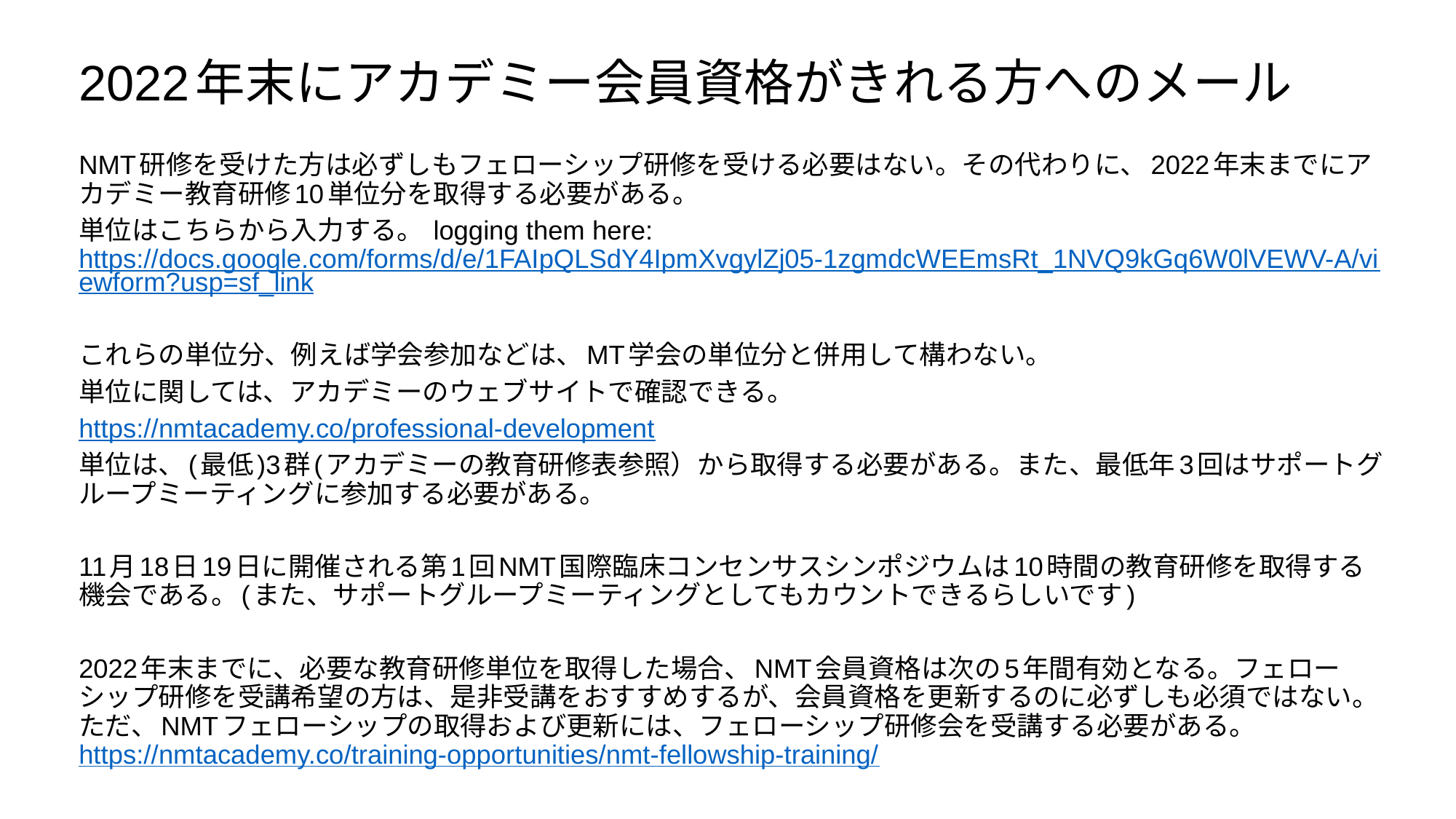

2022年末にアカデミー会員資格がきれる方へのメール

NMT研修を受けた方は必ずしもフェローシップ研修を受ける必要はない。その代わりに、2022年末までにアカデミー教育研修10単位分を取得する必要がある。
単位はこちらから入力する。 logging them here: https://docs.google.com/forms/d/e/1FAIpQLSdY4IpmXvgylZj05-1zgmdcWEEmsRt_1NVQ9kGq6W0lVEWV-A/viewform?usp=sf_link

これらの単位分、例えば学会参加などは、MT学会の単位分と併用して構わない。
単位に関しては、アカデミーのウェブサイトで確認できる。
https://nmtacademy.co/professional-development
単位は、(最低)3群(アカデミーの教育研修表参照）から取得する必要がある。また、最低年3回はサポートグループミーティングに参加する必要がある。

11月18日19日に開催される第1回NMT国際臨床コンセンサスシンポジウムは10時間の教育研修を取得する機会である。(また、サポートグループミーティングとしてもカウントできるらしいです)

2022年末までに、必要な教育研修単位を取得した場合、NMT会員資格は次の5年間有効となる。フェローシップ研修を受講希望の方は、是非受講をおすすめするが、会員資格を更新するのに必ずしも必須ではない。ただ、NMTフェローシップの取得および更新には、フェローシップ研修会を受講する必要がある。https://nmtacademy.co/training-opportunities/nmt-fellowship-training/